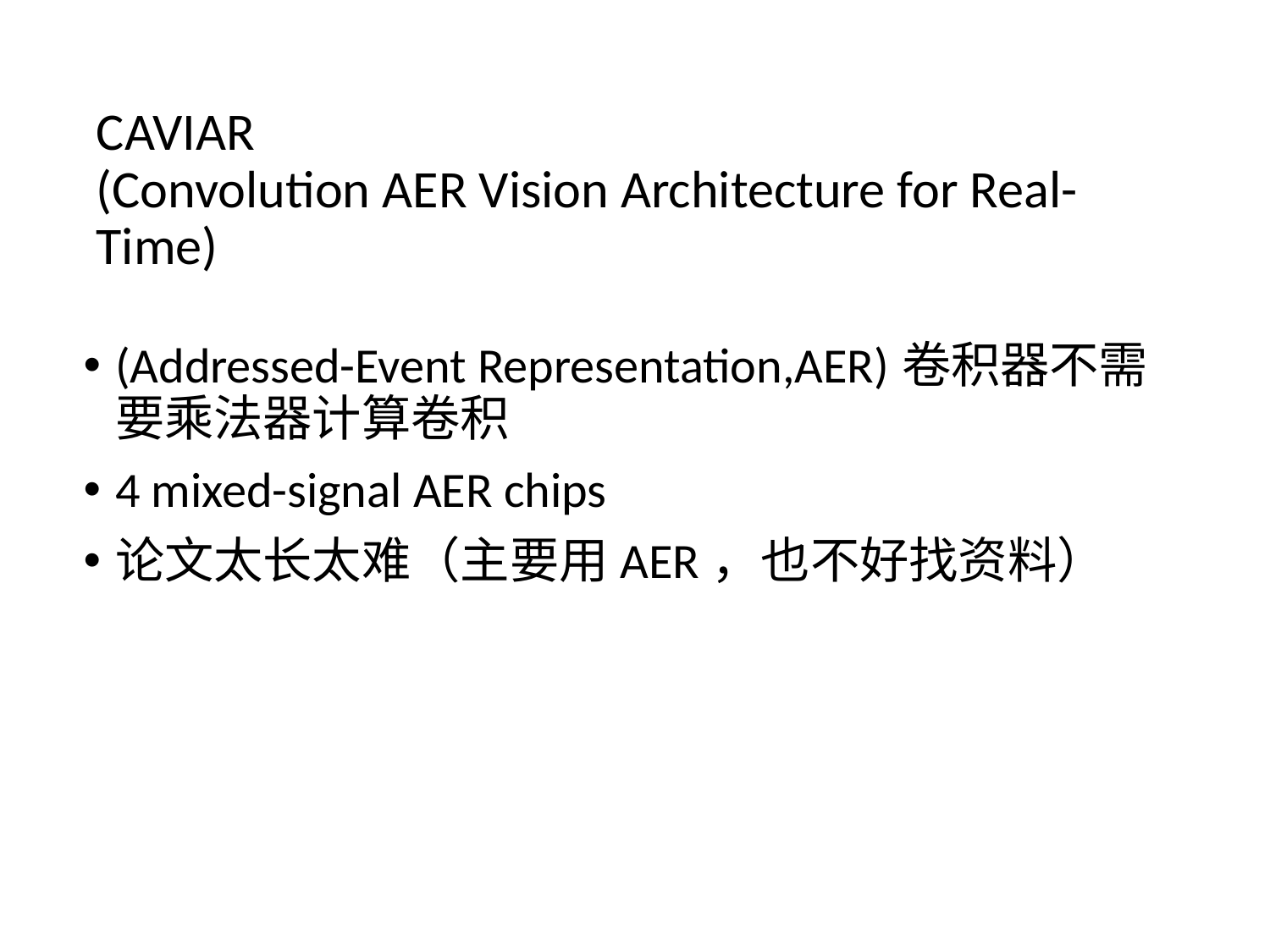

# CAVIAR (Convolution AER Vision Architecture for Real-Time)
(Addressed-Event Representation,AER)卷积器不需要乘法器计算卷积
4 mixed-signal AER chips
论文太长太难（主要用AER，也不好找资料）